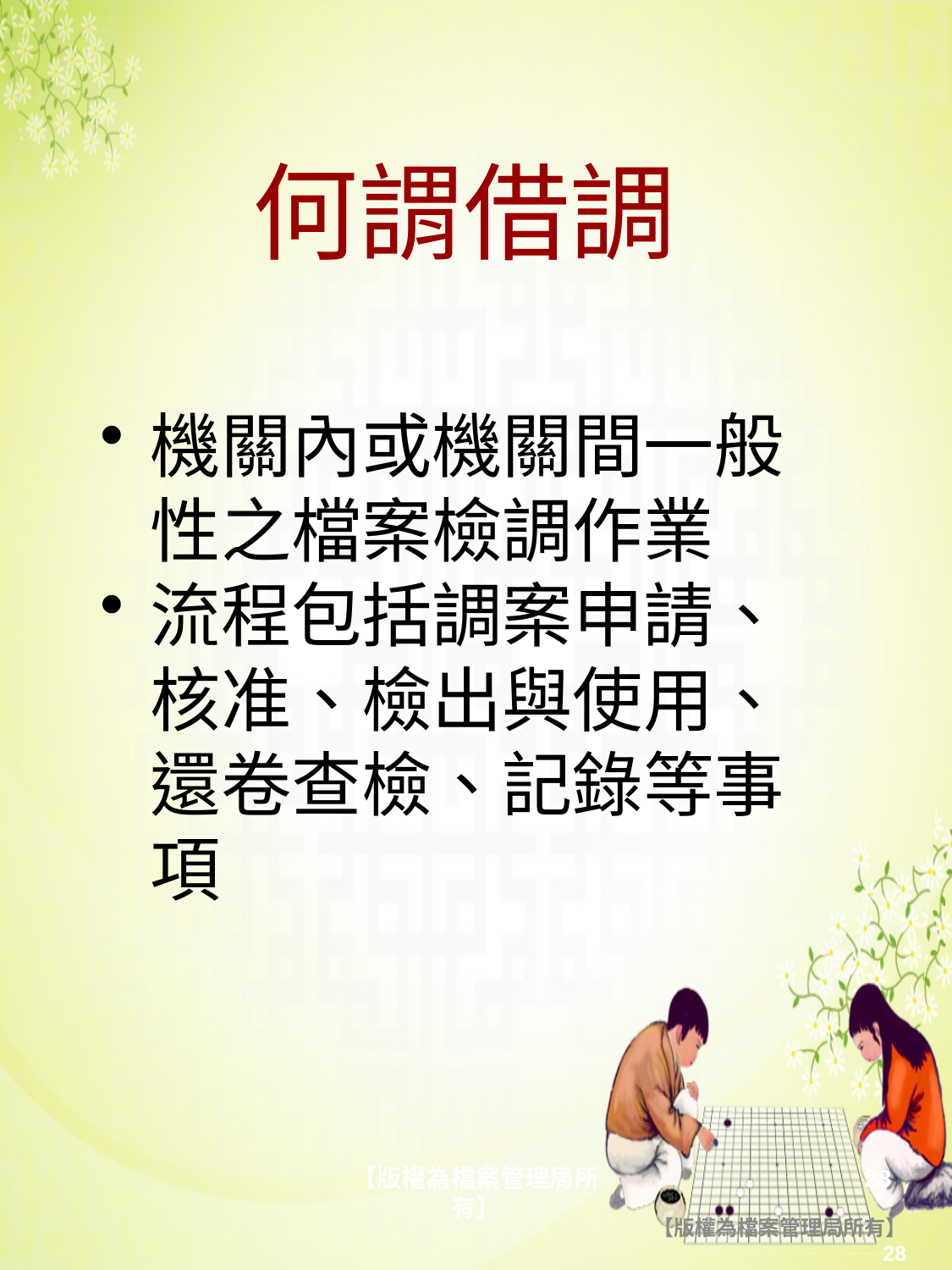

何謂借調
機關內或機關間一般性之檔案檢調作業
流程包括調案申請、核准、檢出與使用、還卷查檢、記錄等事項
【版權為檔案管理局所有】
28
【版權為檔案管理局所有】
28